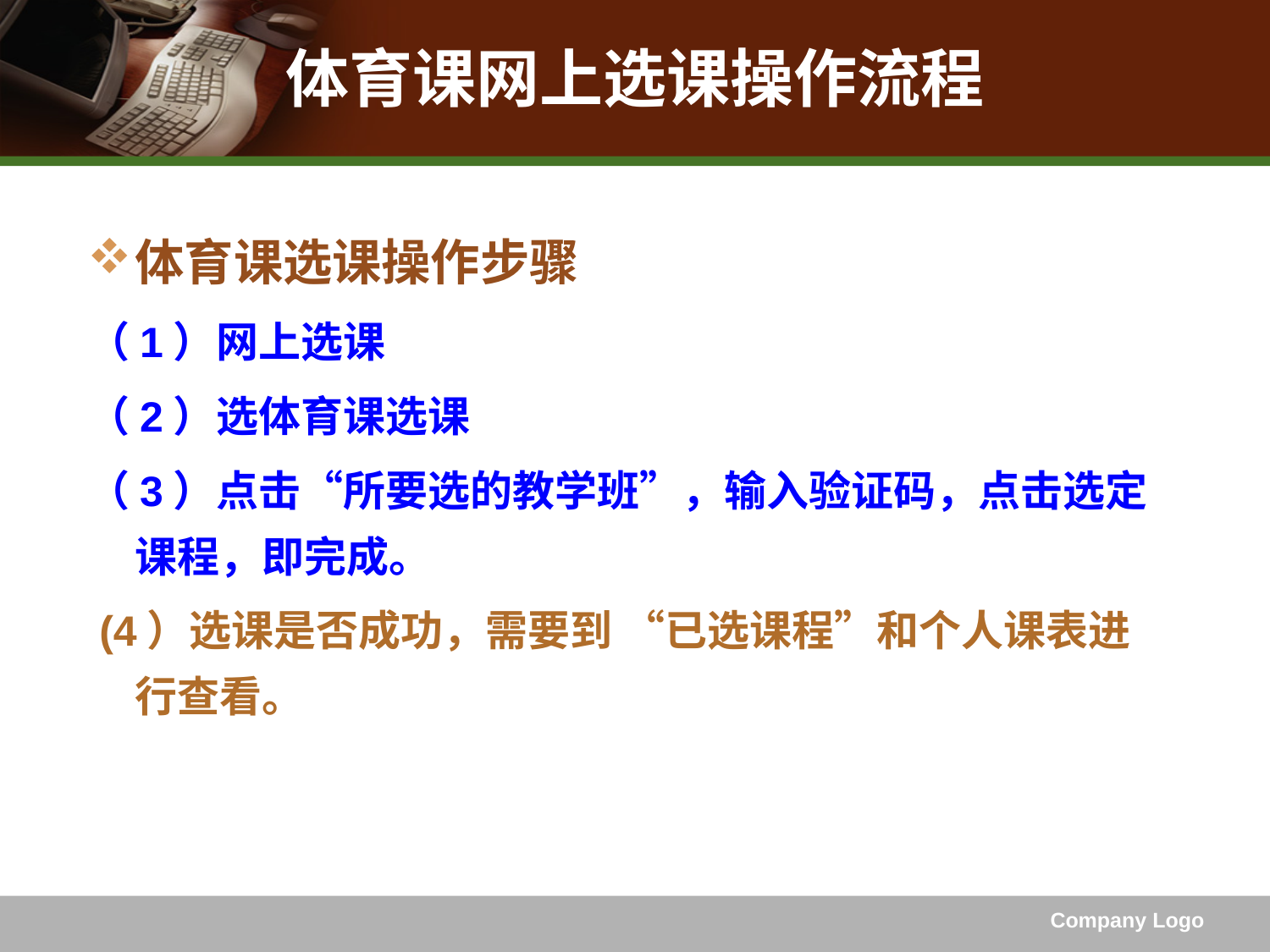

# 体育课网上选课操作流程
体育课选课操作步骤
（1）网上选课
（2）选体育课选课
（3）点击“所要选的教学班”，输入验证码，点击选定课程，即完成。
 (4）选课是否成功，需要到 “已选课程”和个人课表进行查看。

Company Logo